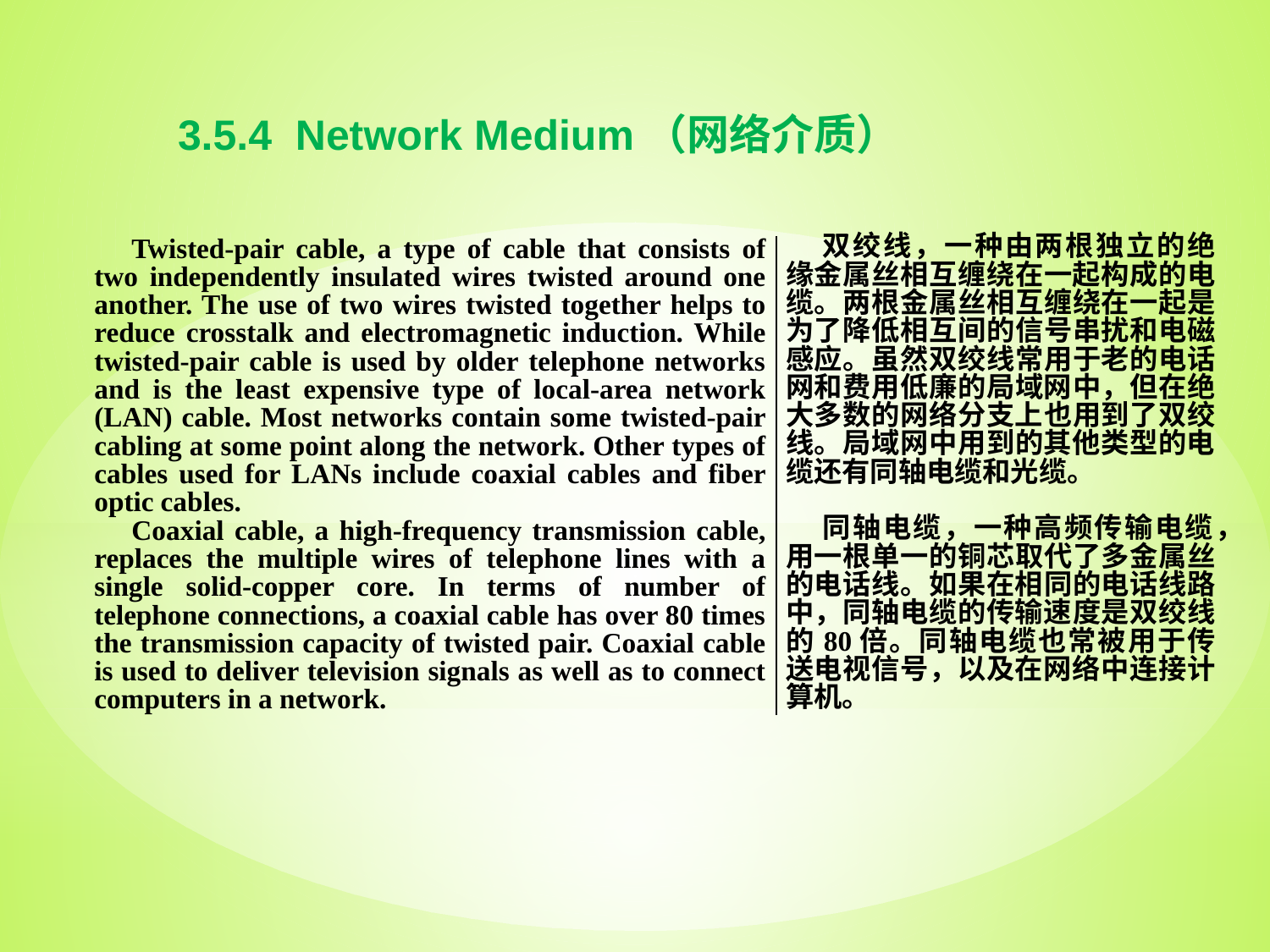

3.5.4  Network Medium（网络介质）
| Twisted-pair cable, a type of cable that consists of two independently insulated wires twisted around one another. The use of two wires twisted together helps to reduce crosstalk and electromagnetic induction. While twisted-pair cable is used by older telephone networks and is the least expensive type of local-area network (LAN) cable. Most networks contain some twisted-pair cabling at some point along the network. Other types of cables used for LANs include coaxial cables and fiber optic cables. | 双绞线，一种由两根独立的绝缘金属丝相互缠绕在一起构成的电缆。两根金属丝相互缠绕在一起是为了降低相互间的信号串扰和电磁感应。虽然双绞线常用于老的电话网和费用低廉的局域网中，但在绝大多数的网络分支上也用到了双绞线。局域网中用到的其他类型的电缆还有同轴电缆和光缆。 |
| --- | --- |
| Coaxial cable, a high-frequency transmission cable, replaces the multiple wires of telephone lines with a single solid-copper core. In terms of number of telephone connections, a coaxial cable has over 80 times the transmission capacity of twisted pair. Coaxial cable is used to deliver television signals as well as to connect computers in a network. | 同轴电缆，一种高频传输电缆，用一根单一的铜芯取代了多金属丝的电话线。如果在相同的电话线路中，同轴电缆的传输速度是双绞线的80倍。同轴电缆也常被用于传送电视信号，以及在网络中连接计算机。 |